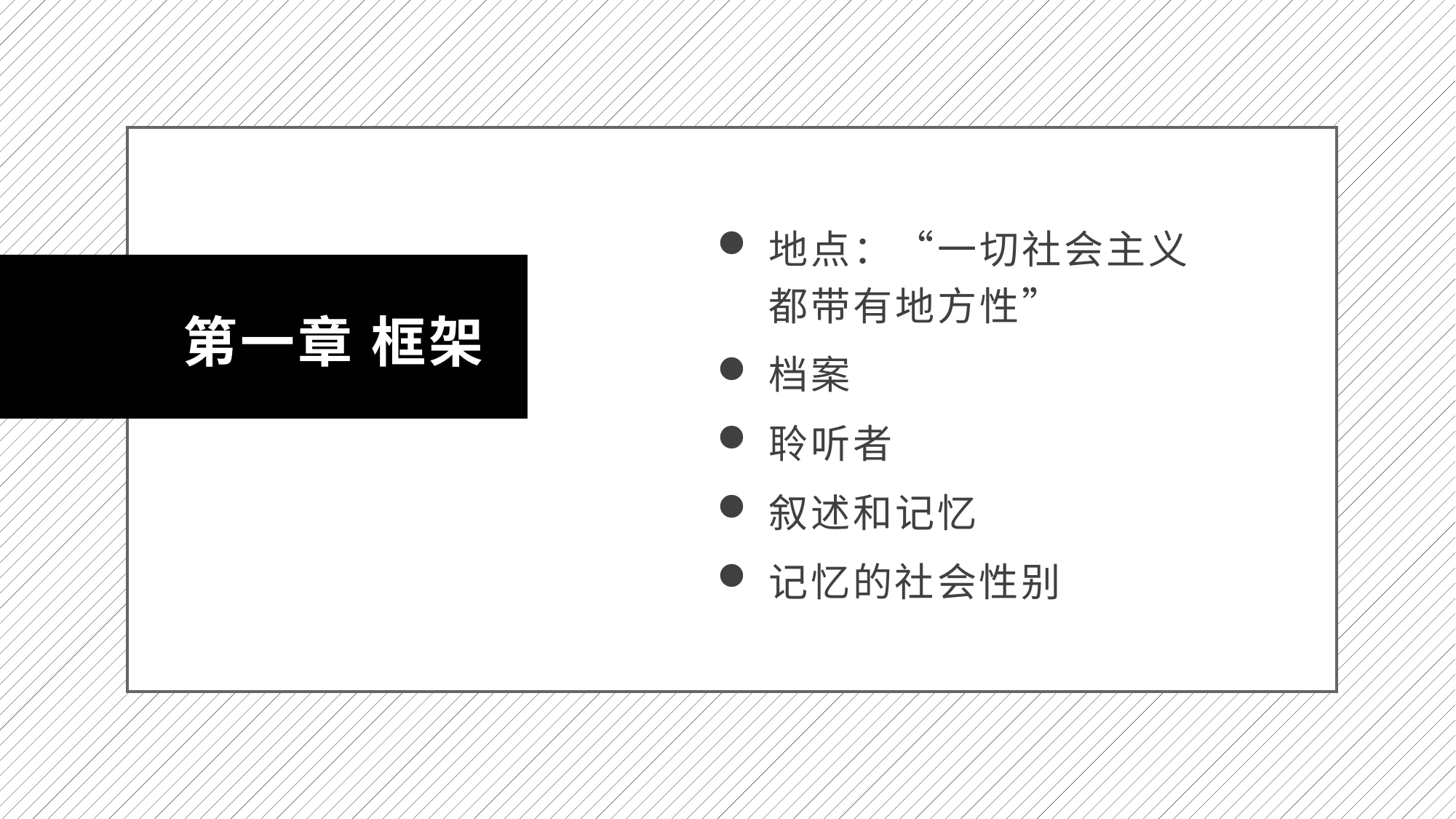

地点：“一切社会主义都带有地方性”
档案
聆听者
叙述和记忆
记忆的社会性别

第一章 框架